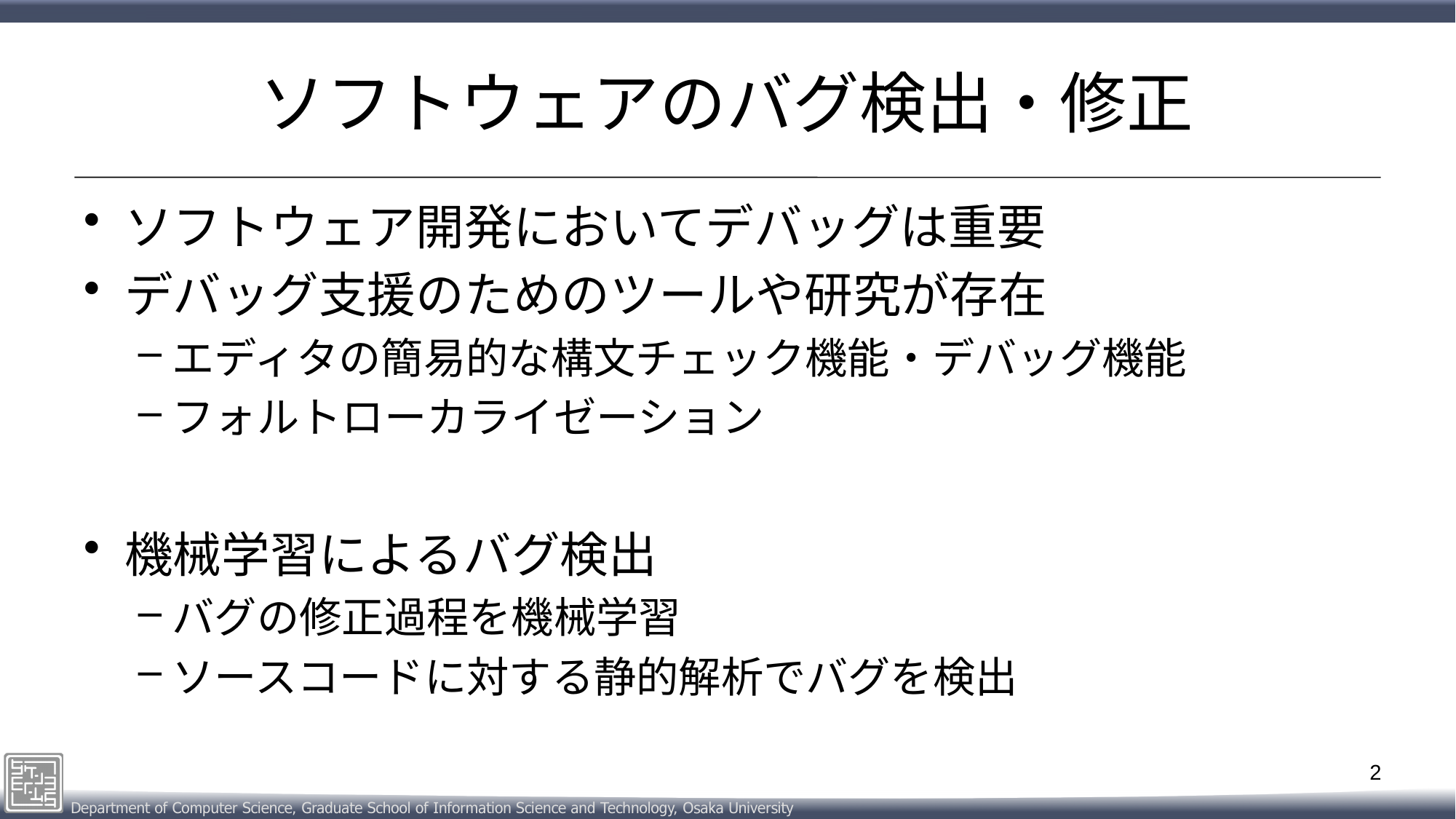

# ソフトウェアのバグ検出・修正
ソフトウェア開発においてデバッグは重要
デバッグ支援のためのツールや研究が存在
エディタの簡易的な構文チェック機能・デバッグ機能
フォルトローカライゼーション

機械学習によるバグ検出
バグの修正過程を機械学習
ソースコードに対する静的解析でバグを検出
2